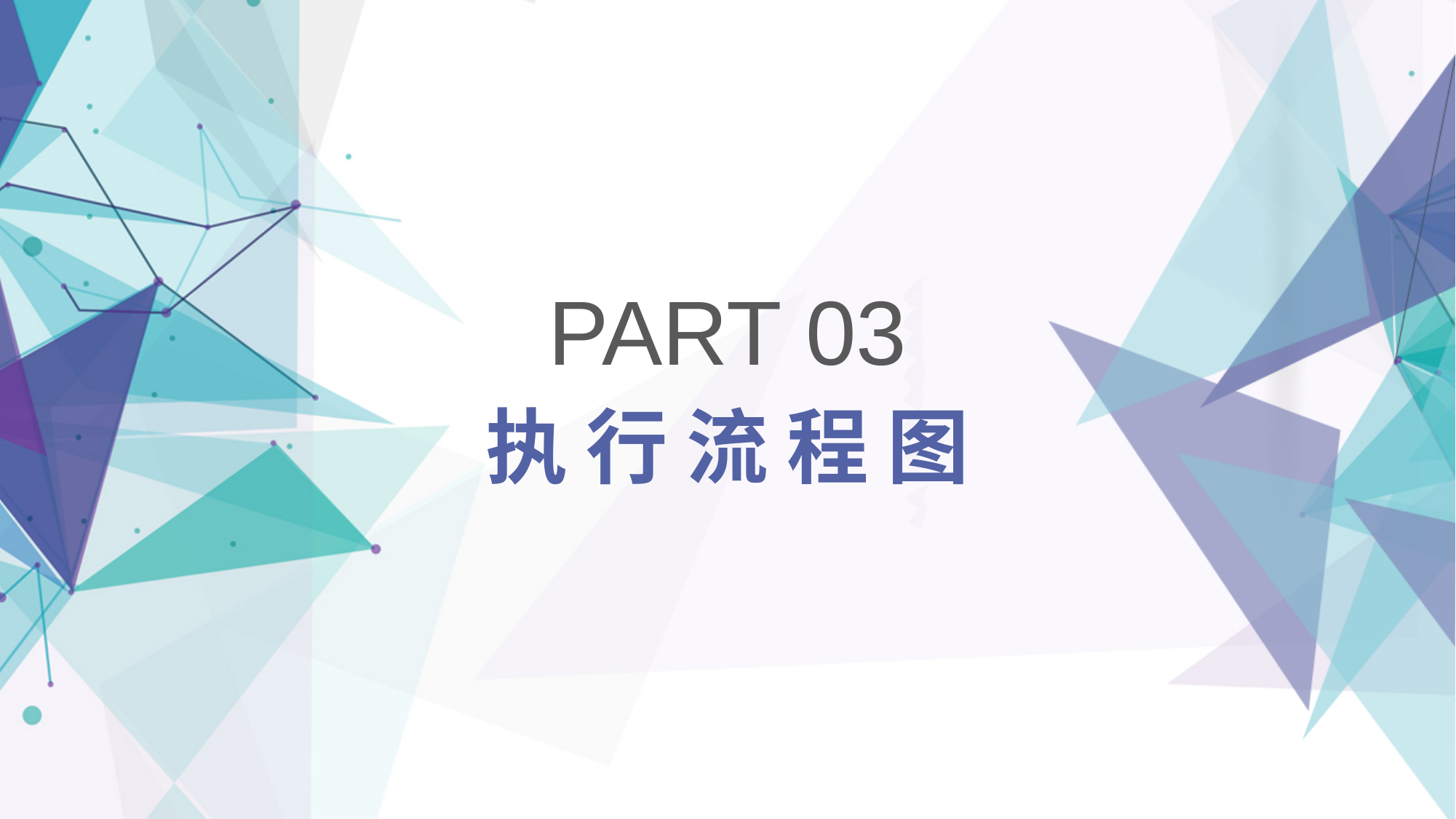

PART 03
执 行 流 程 图